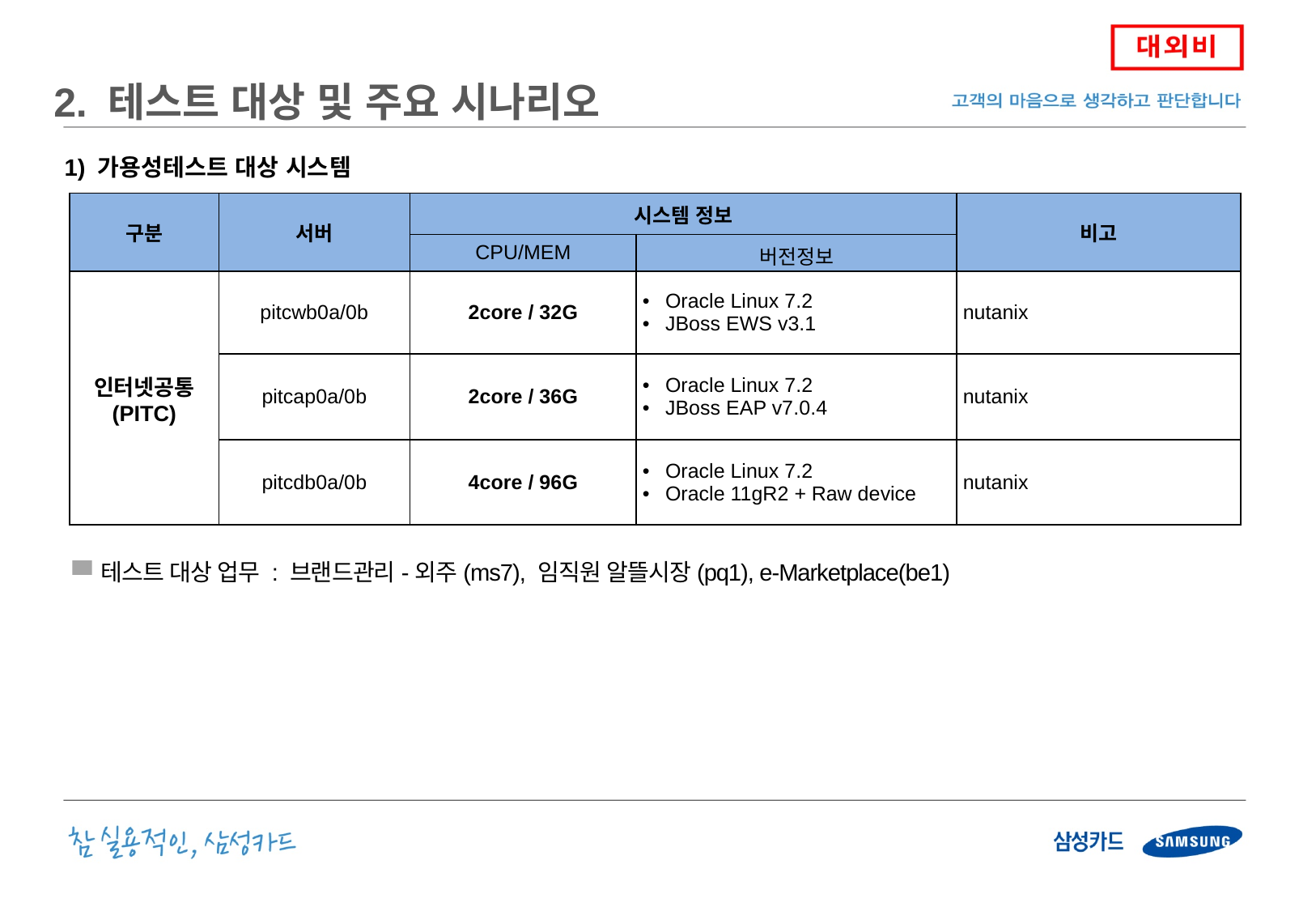

2. 테스트 대상 및 주요 시나리오
 1) 가용성테스트 대상 시스템
| 구분 | 서버 | 시스템 정보 |  | 비고 |
| --- | --- | --- | --- | --- |
|  |  | CPU/MEM | 버전정보 |  |
| 인터넷공통 (PITC) | pitcwb0a/0b | 2core / 32G | Oracle Linux 7.2 JBoss EWS v3.1 | nutanix |
|  | pitcap0a/0b | 2core / 36G | Oracle Linux 7.2 JBoss EAP v7.0.4 | nutanix |
|  | pitcdb0a/0b | 4core / 96G | Oracle Linux 7.2 Oracle 11gR2 + Raw device | nutanix |
테스트 대상 업무 : 브랜드관리-외주(ms7), 임직원 알뜰시장(pq1), e-Marketplace(be1)